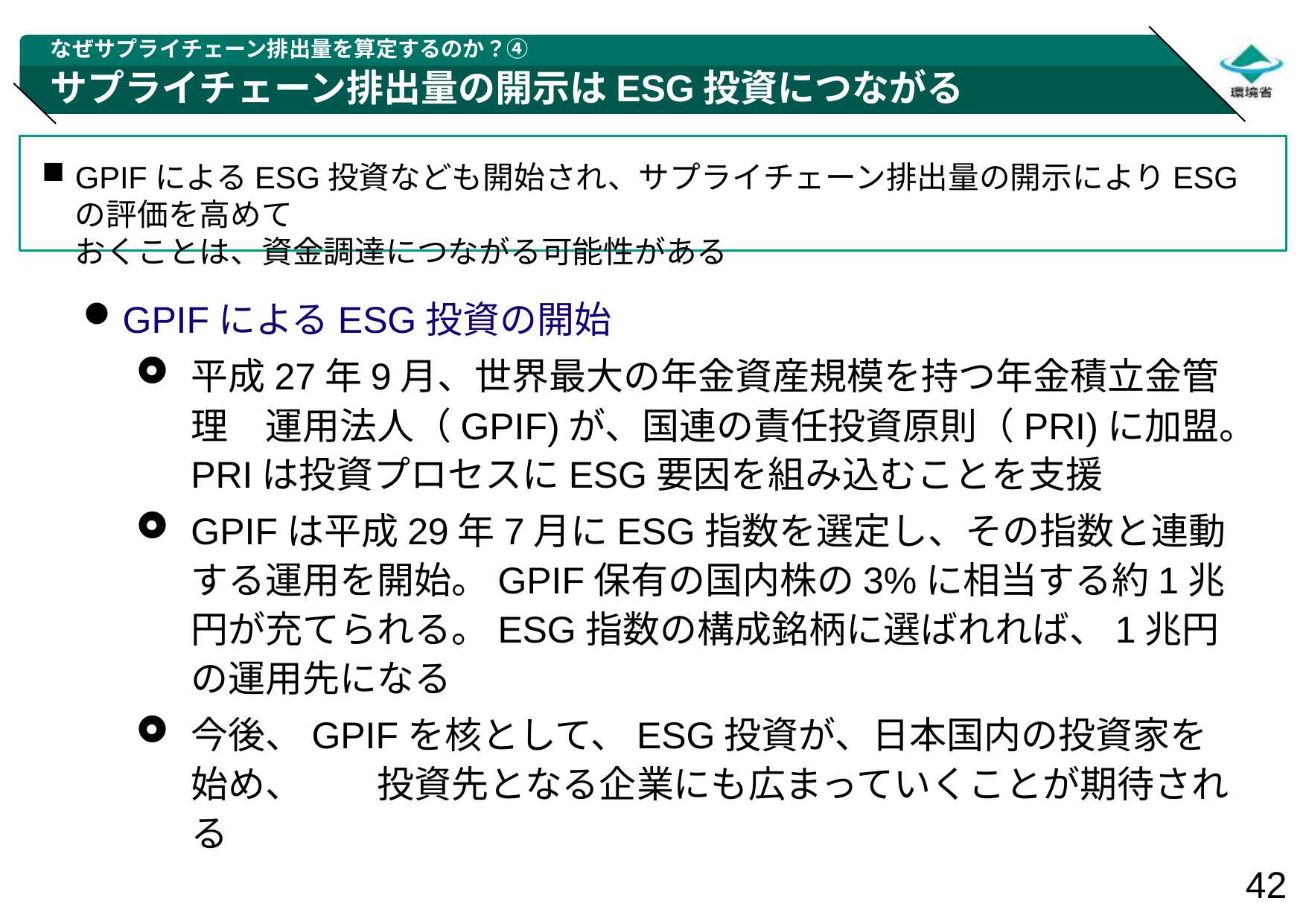

なぜサプライチェーン排出量を算定するのか？④
# サプライチェーン排出量の開示はESG投資につながる
GPIFによるESG投資なども開始され、サプライチェーン排出量の開示によりESGの評価を高めて
おくことは、資金調達につながる可能性がある
GPIFによるESG投資の開始
平成27年9月、世界最大の年金資産規模を持つ年金積立金管理　運用法人（GPIF)が、国連の責任投資原則（PRI)に加盟。PRIは投資プロセスにESG要因を組み込むことを支援
GPIFは平成29年7月にESG指数を選定し、その指数と連動する運用を開始。GPIF保有の国内株の3%に相当する約1兆円が充てられる。ESG指数の構成銘柄に選ばれれば、1兆円の運用先になる
今後、GPIFを核として、ESG投資が、日本国内の投資家を始め、　　投資先となる企業にも広まっていくことが期待される